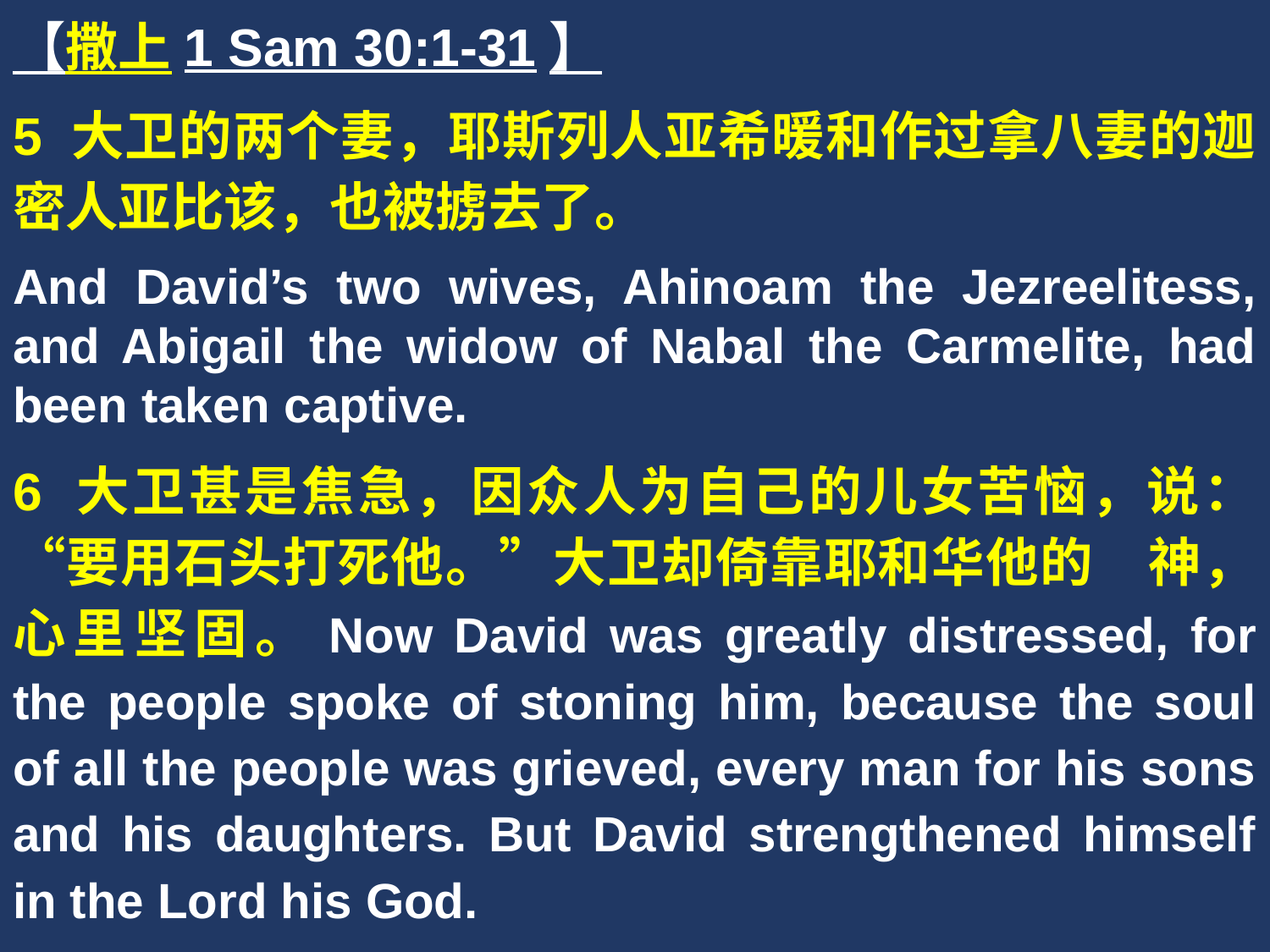

【撒上1 Sam 30:1-31】
5 大卫的两个妻，耶斯列人亚希暖和作过拿八妻的迦密人亚比该，也被掳去了。
And David’s two wives, Ahinoam the Jezreelitess, and Abigail the widow of Nabal the Carmelite, had been taken captive.
6 大卫甚是焦急，因众人为自己的儿女苦恼，说：“要用石头打死他。”大卫却倚靠耶和华他的　神，心里坚固。Now David was greatly distressed, for the people spoke of stoning him, because the soul of all the people was grieved, every man for his sons and his daughters. But David strengthened himself in the Lord his God.